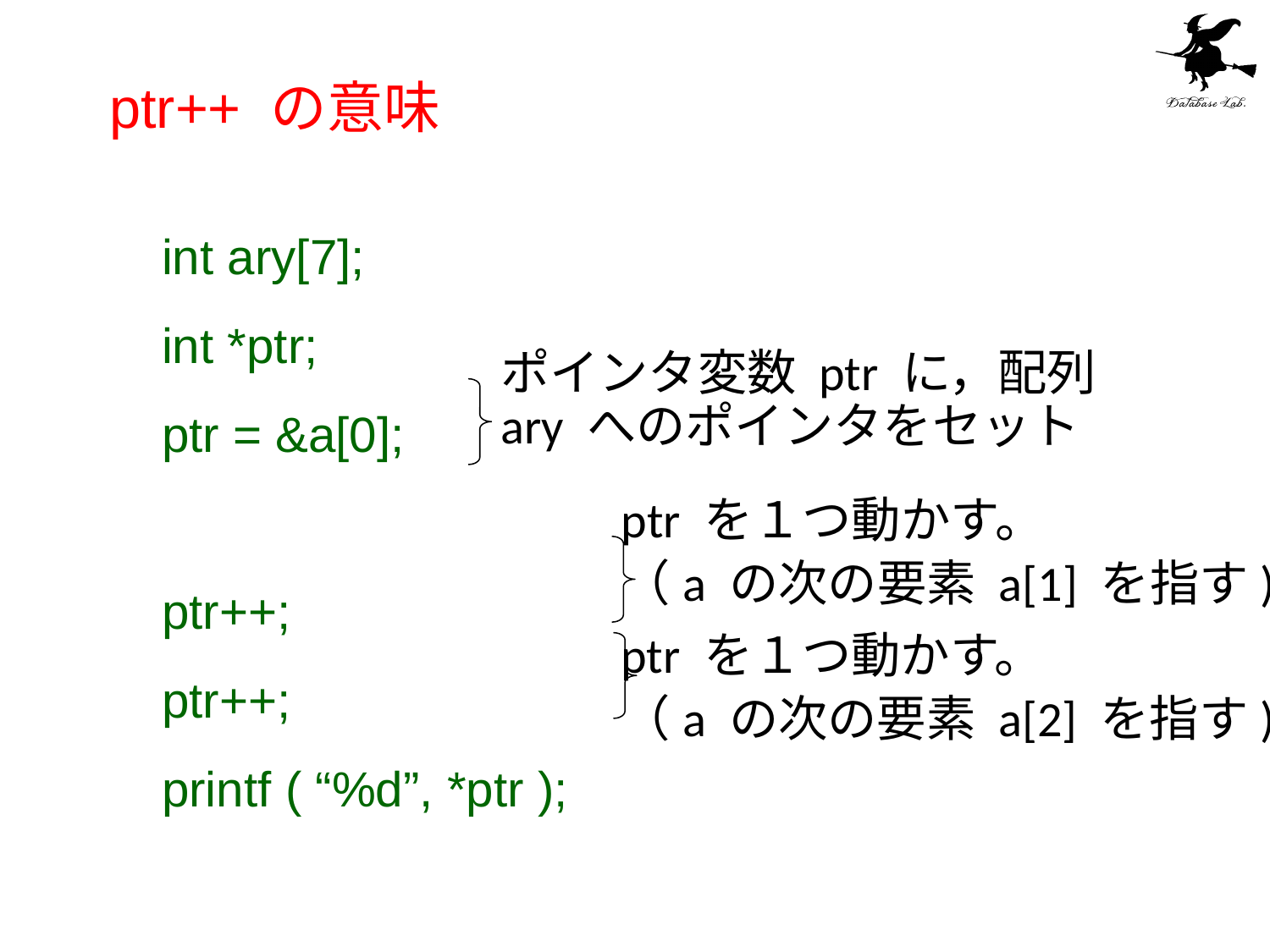

# ptr++ の意味
int ary[7];
int *ptr;
ptr = &a[0];

ptr++;
ptr++;
printf ( “%d”, *ptr );
ポインタ変数 ptr に，配列 ary へのポインタをセット

ptr を１つ動かす。
（a の次の要素 a[1] を指す)

ptr を１つ動かす。
（a の次の要素 a[2] を指す)